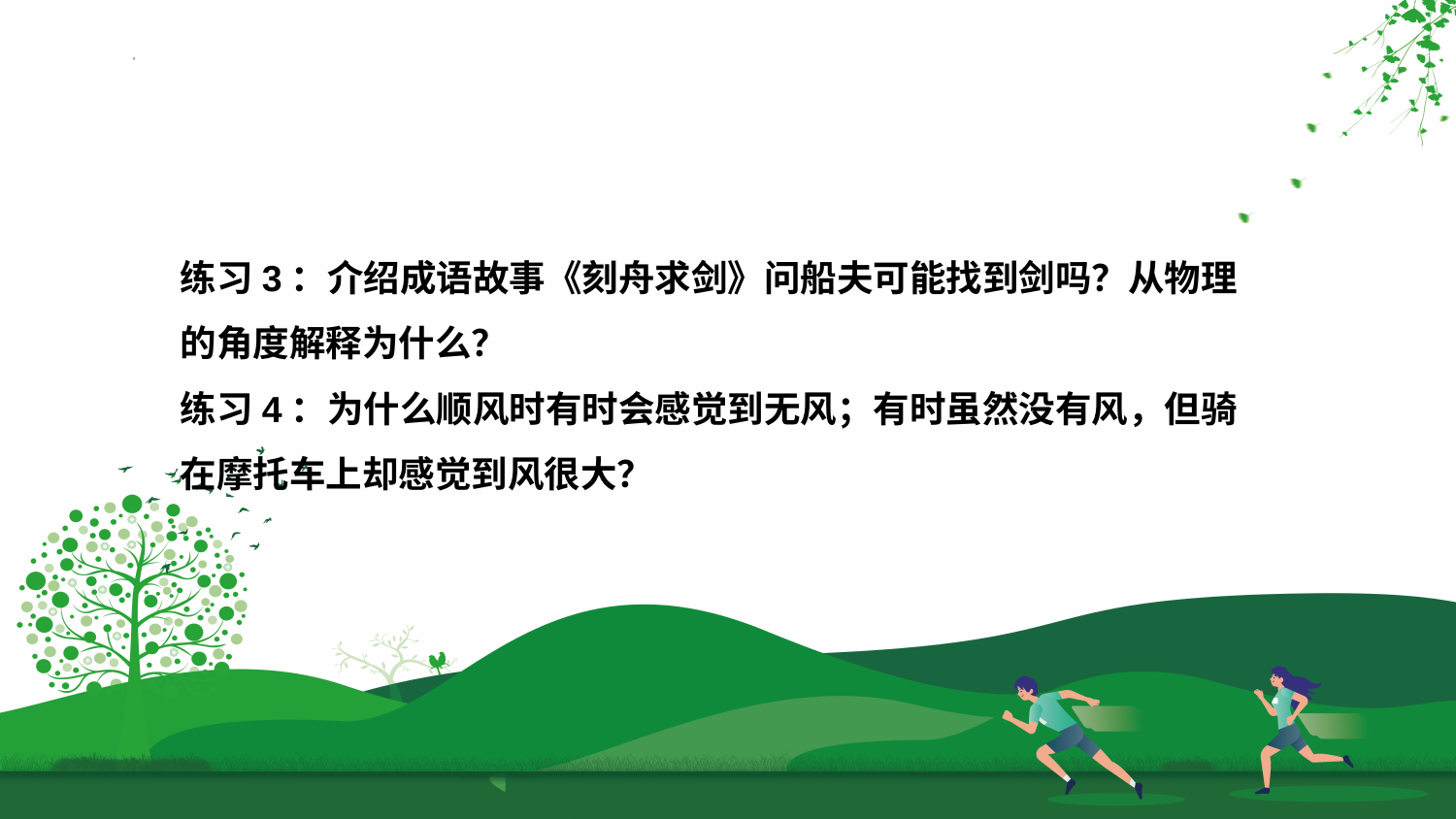

练习3：介绍成语故事《刻舟求剑》问船夫可能找到剑吗？从物理的角度解释为什么？
练习4：为什么顺风时有时会感觉到无风；有时虽然没有风，但骑在摩托车上却感觉到风很大？